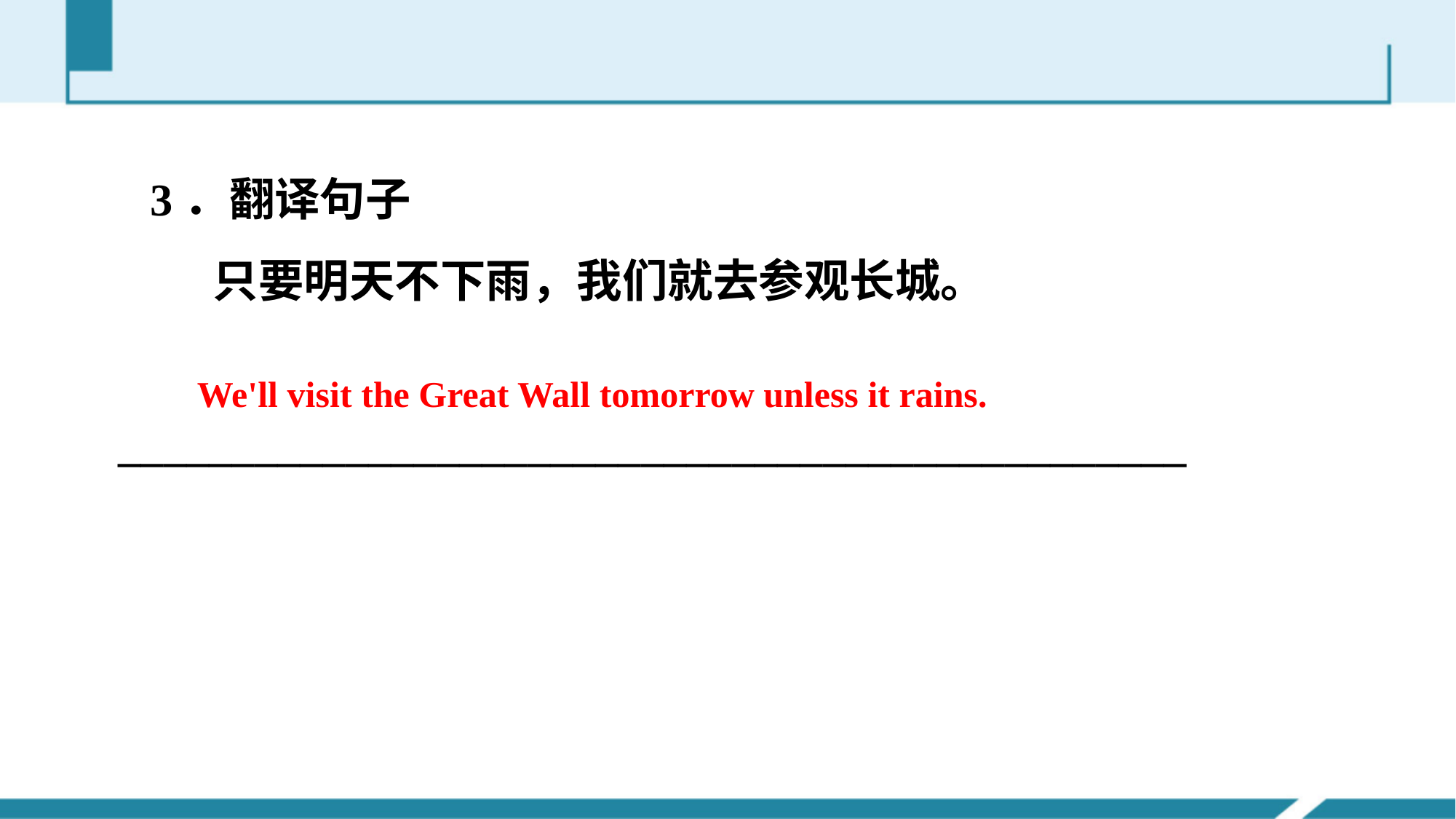

3．翻译句子
     只要明天不下雨，我们就去参观长城。
      _______________________________________________

We'll visit the Great Wall tomorrow unless it rains.